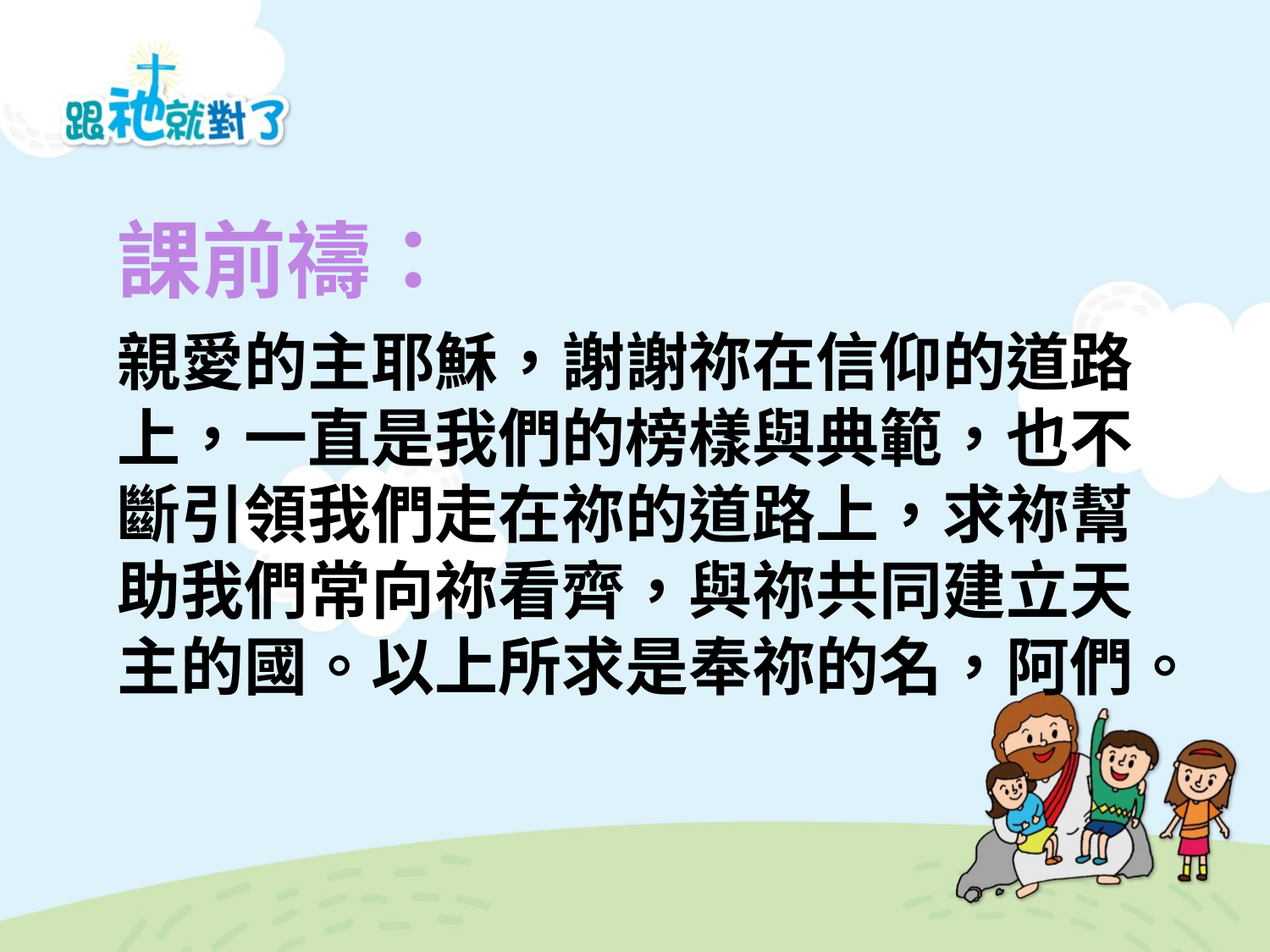

課前禱：
親愛的主耶穌，謝謝祢在信仰的道路上，一直是我們的榜樣與典範，也不斷引領我們走在祢的道路上，求祢幫助我們常向祢看齊，與祢共同建立天主的國。以上所求是奉祢的名，阿們。